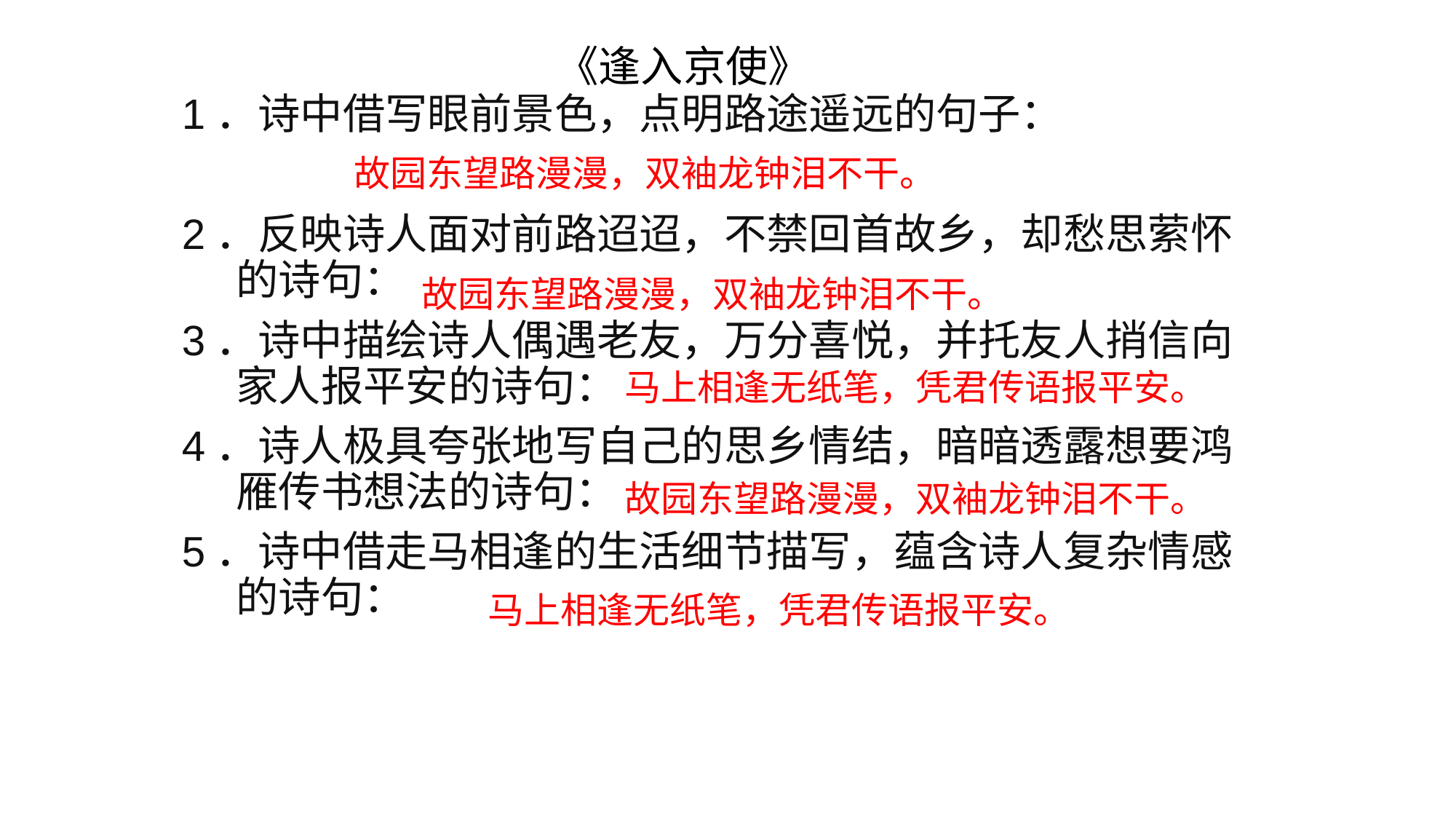

# 《逢入京使》
1．诗中借写眼前景色，点明路途遥远的句子：

2．反映诗人面对前路迢迢，不禁回首故乡，却愁思萦怀的诗句：
3．诗中描绘诗人偶遇老友，万分喜悦，并托友人捎信向家人报平安的诗句：
4．诗人极具夸张地写自己的思乡情结，暗暗透露想要鸿雁传书想法的诗句：
5．诗中借走马相逢的生活细节描写，蕴含诗人复杂情感的诗句：
故园东望路漫漫，双袖龙钟泪不干。
故园东望路漫漫，双袖龙钟泪不干。
马上相逢无纸笔，凭君传语报平安。
故园东望路漫漫，双袖龙钟泪不干。
马上相逢无纸笔，凭君传语报平安。